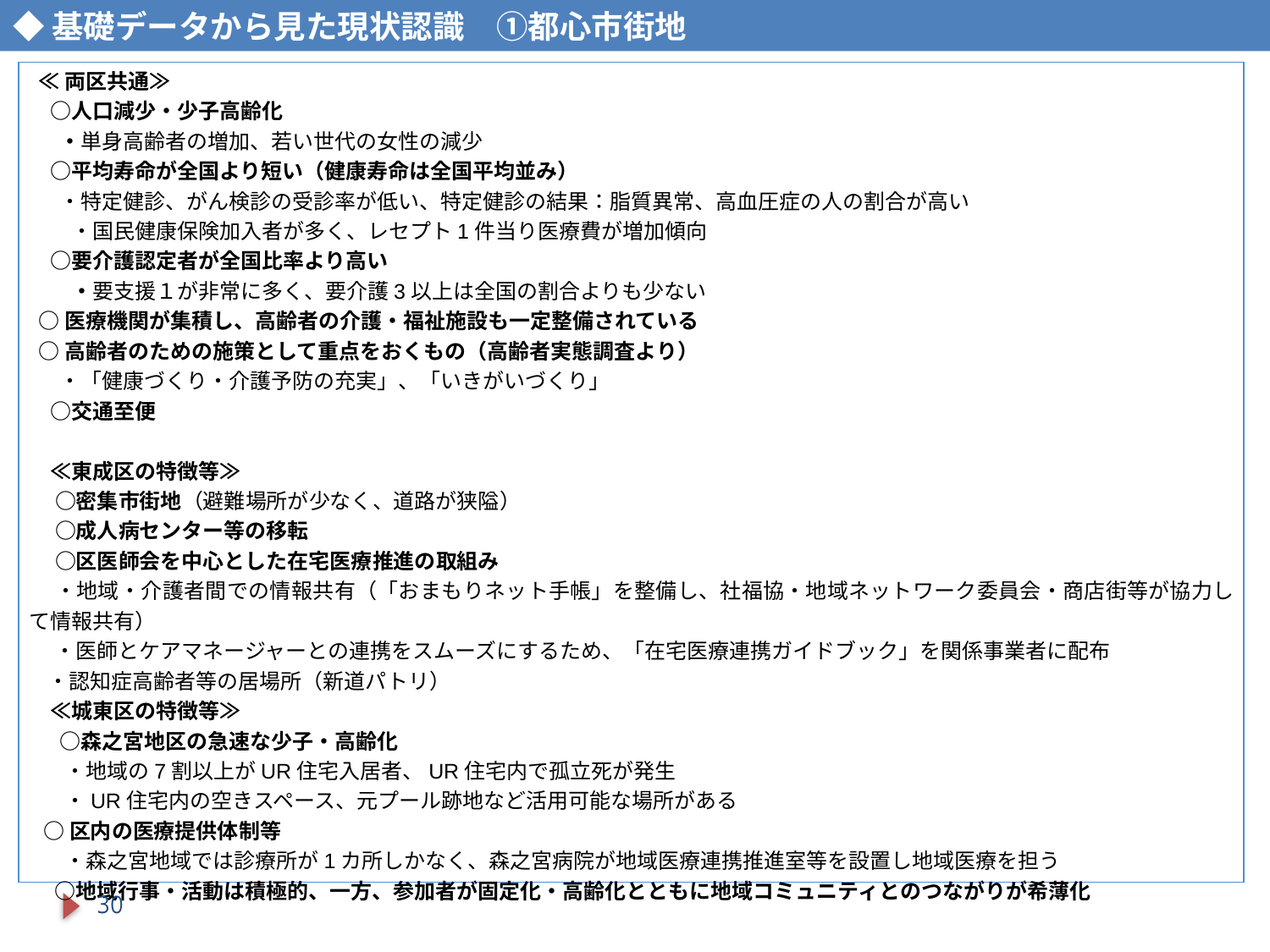

◆基礎データから見た現状認識　①都心市街地
  ≪両区共通≫
　○人口減少・少子高齢化
　  ・単身高齢者の増加、若い世代の女性の減少
　○平均寿命が全国より短い（健康寿命は全国平均並み）
　  ・特定健診、がん検診の受診率が低い、特定健診の結果：脂質異常、高血圧症の人の割合が高い
　　・国民健康保険加入者が多く、レセプト1件当り医療費が増加傾向
　○要介護認定者が全国比率より高い
　　・要支援１が非常に多く、要介護3以上は全国の割合よりも少ない
  ○医療機関が集積し、高齢者の介護・福祉施設も一定整備されている
  ○高齢者のための施策として重点をおくもの（高齢者実態調査より）
　  ・「健康づくり・介護予防の充実」、「いきがいづくり」
　○交通至便

　≪東成区の特徴等≫
　 ○密集市街地（避難場所が少なく、道路が狭隘）
　 ○成人病センター等の移転
　 ○区医師会を中心とした在宅医療推進の取組み
　 ・地域・介護者間での情報共有（「おまもりネット手帳」を整備し、社福協・地域ネットワーク委員会・商店街等が協力して情報共有）
　 ・医師とケアマネージャーとの連携をスムーズにするため、「在宅医療連携ガイドブック」を関係事業者に配布
   ・認知症高齢者等の居場所（新道パトリ）
　≪城東区の特徴等≫
 　○森之宮地区の急速な少子・高齢化
 　 ・地域の7割以上がUR住宅入居者、UR住宅内で孤立死が発生
 　 ・UR住宅内の空きスペース、元プール跡地など活用可能な場所がある
   ○区内の医療提供体制等
  　・森之宮地域では診療所が1カ所しかなく、森之宮病院が地域医療連携推進室等を設置し地域医療を担う
　 ○地域行事・活動は積極的、一方、参加者が固定化・高齢化とともに地域コミュニティとのつながりが希薄化

30